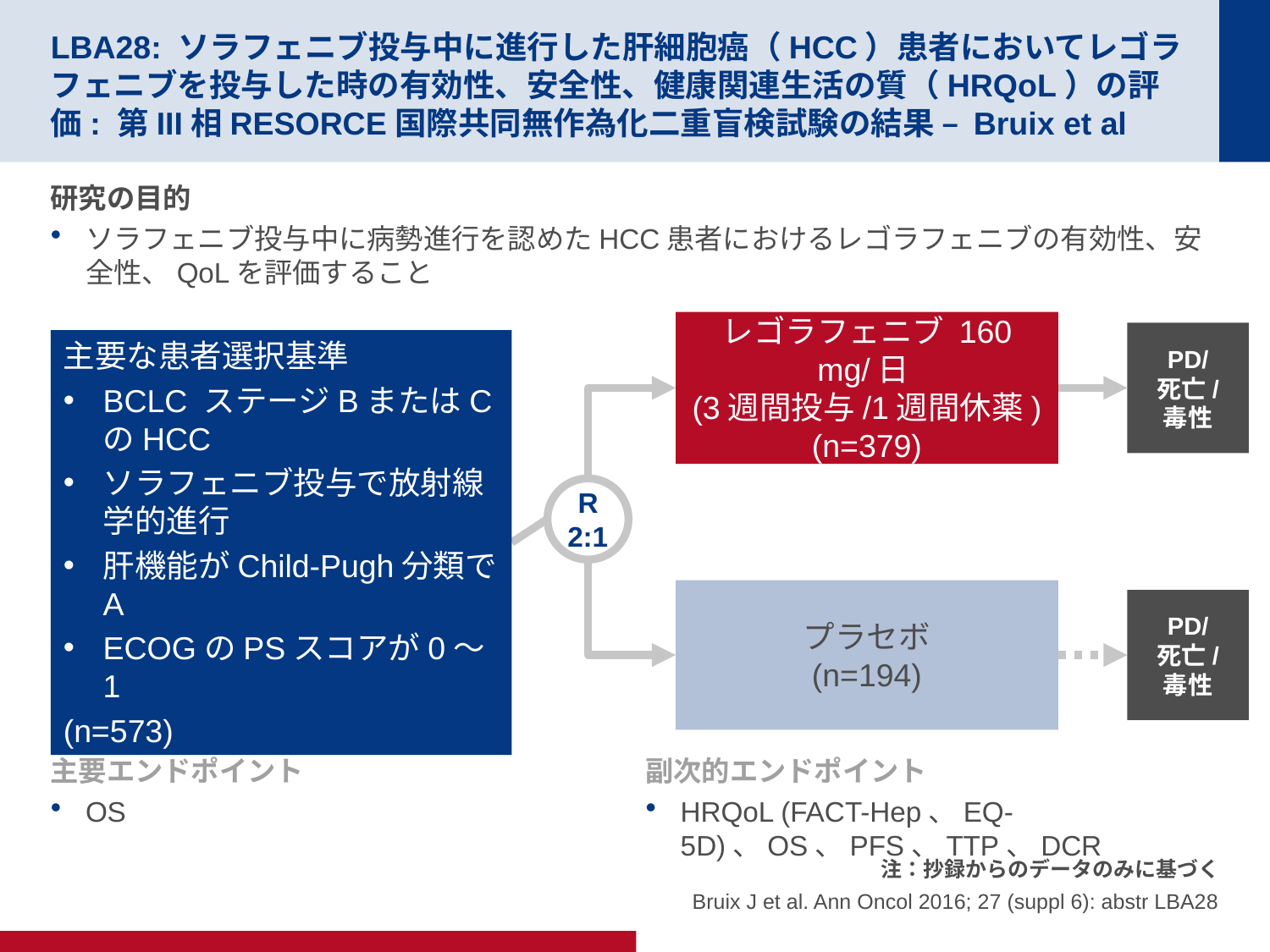

# LBA28: ソラフェニブ投与中に進行した肝細胞癌（HCC）患者においてレゴラフェニブを投与した時の有効性、安全性、健康関連生活の質（HRQoL）の評価: 第III相RESORCE国際共同無作為化二重盲検試験の結果 – Bruix et al
研究の目的
ソラフェニブ投与中に病勢進行を認めたHCC患者におけるレゴラフェニブの有効性、安全性、QoLを評価すること
レゴラフェニブ 160 mg/日
(3週間投与/1週間休薬)
(n=379)
PD/
死亡/
毒性
主要な患者選択基準
BCLC ステージBまたはCのHCC
ソラフェニブ投与で放射線学的進行
肝機能がChild-Pugh分類でA
ECOGのPSスコアが0～1
(n=573)
R
2:1
プラセボ
(n=194)
PD/
死亡/
毒性
主要エンドポイント
OS

副次的エンドポイント
HRQoL (FACT-Hep、EQ-5D)、OS、PFS、TTP、DCR
注：抄録からのデータのみに基づく
Bruix J et al. Ann Oncol 2016; 27 (suppl 6): abstr LBA28